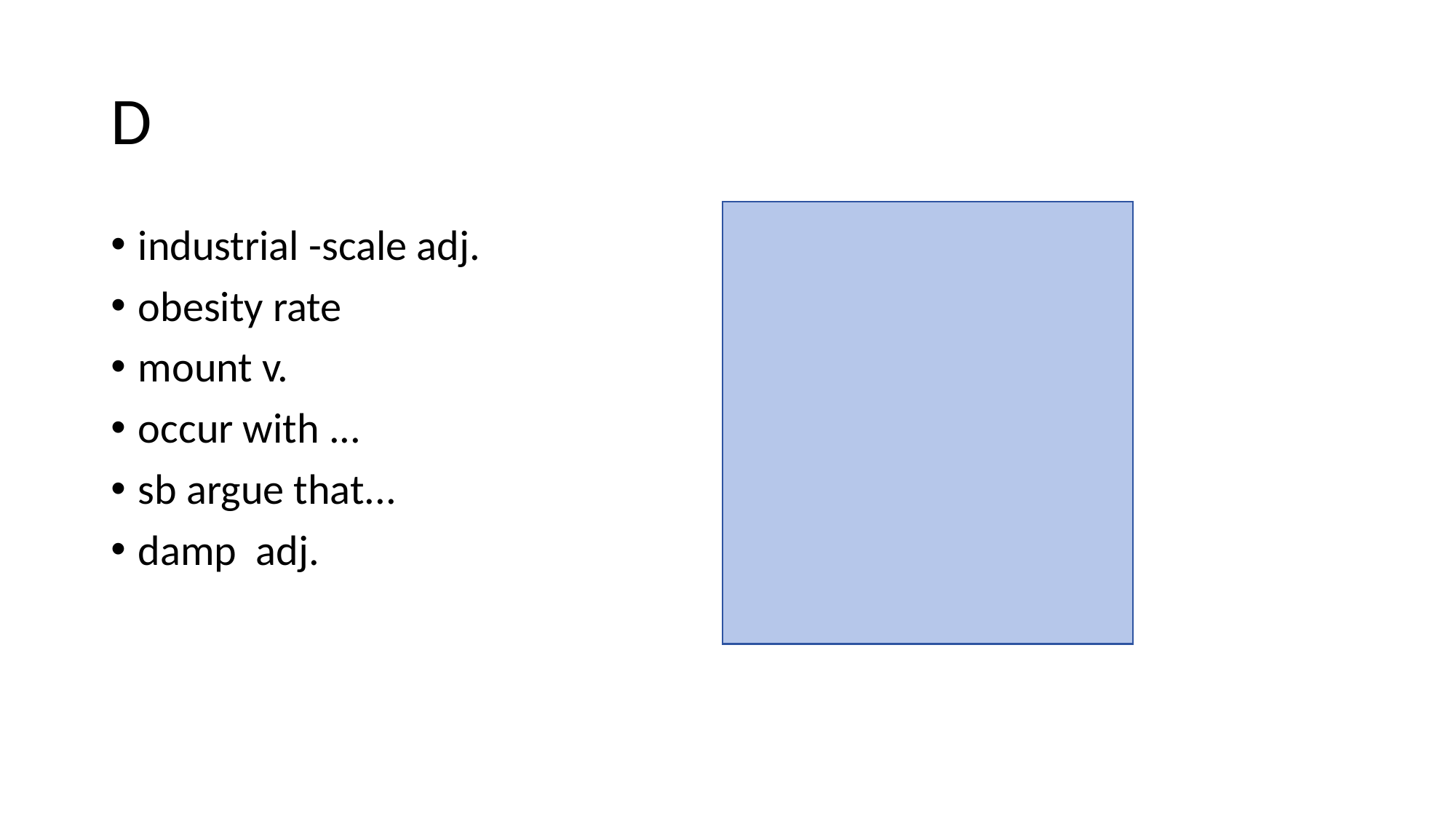

# D

industrial -scale adj.                            工业级的
obesity rate                                          肥胖率
mount v.                                               增加
occur with ...                                        与...同时发生
sb argue that...                                      指出，认为...
damp  adj.                                              潮湿的